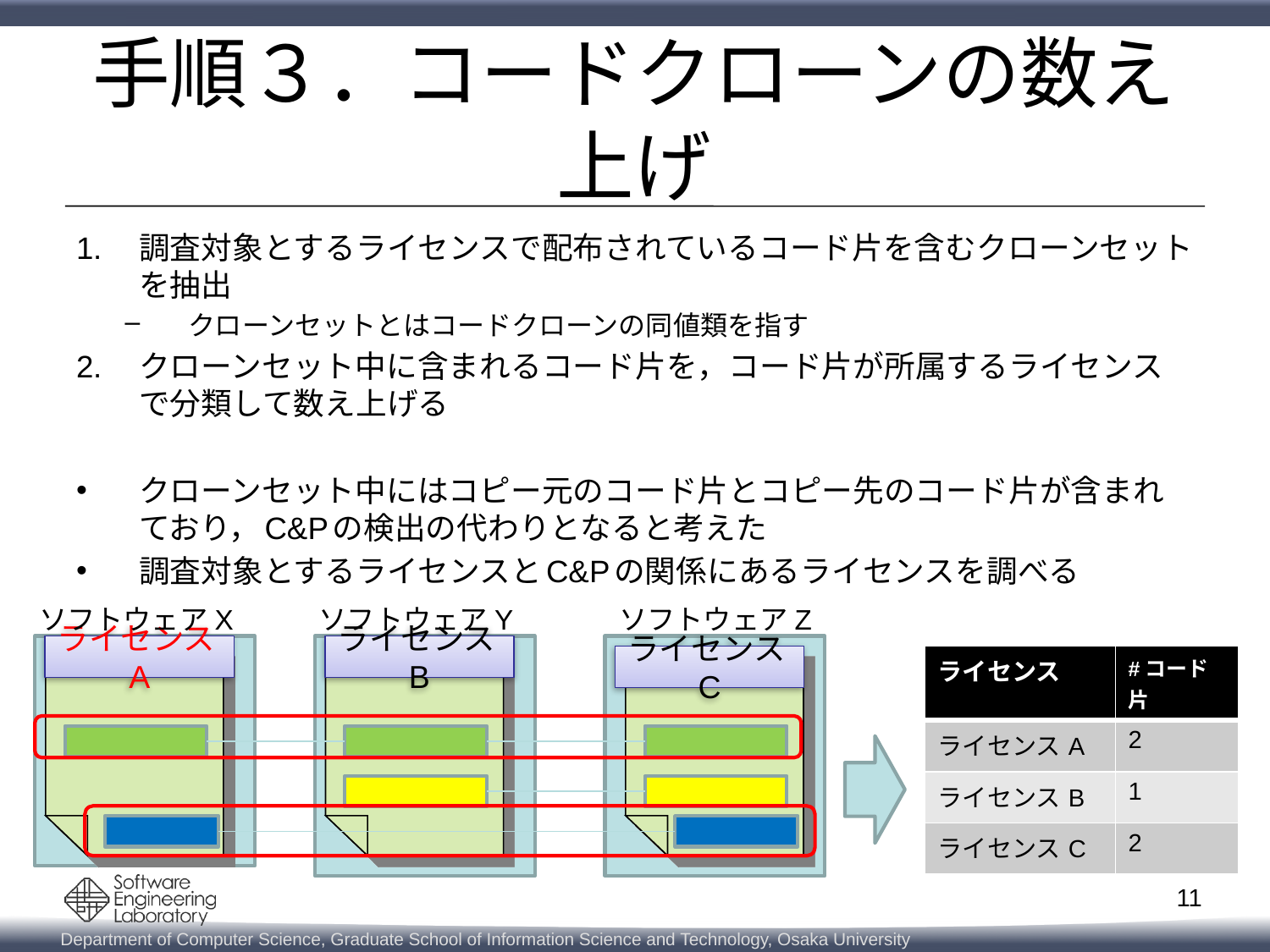

# 手順３．コードクローンの数え上げ
調査対象とするライセンスで配布されているコード片を含むクローンセットを抽出
クローンセットとはコードクローンの同値類を指す
クローンセット中に含まれるコード片を，コード片が所属するライセンスで分類して数え上げる

クローンセット中にはコピー元のコード片とコピー先のコード片が含まれており，C&Pの検出の代わりとなると考えた
調査対象とするライセンスとC&Pの関係にあるライセンスを調べる

ソフトウェアX
ソフトウェアY
ソフトウェアZ

ライセンスA

ライセンスB

ライセンスC

| ライセンス | #コード片 |
| --- | --- |
| ライセンスA | 2 |
| ライセンスB | 1 |
| ライセンスC | 2 |

11